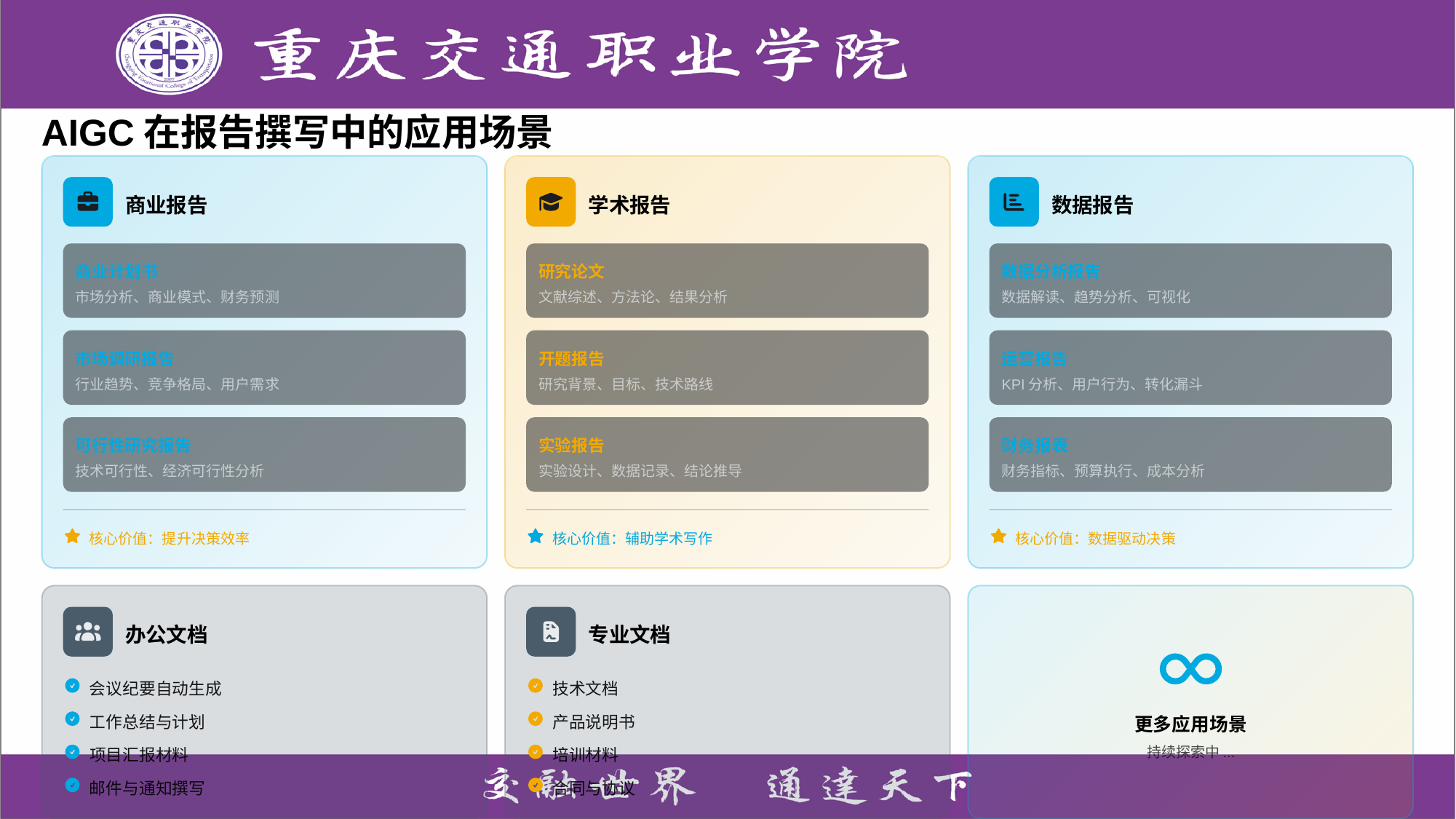

AIGC在报告撰写中的应用场景

商业报告
学术报告
数据报告

商业计划书
研究论文
数据分析报告
市场分析、商业模式、财务预测
文献综述、方法论、结果分析
数据解读、趋势分析、可视化

市场调研报告
开题报告
运营报告
行业趋势、竞争格局、用户需求
研究背景、目标、技术路线
KPI分析、用户行为、转化漏斗

可行性研究报告
实验报告
财务报表
技术可行性、经济可行性分析
实验设计、数据记录、结论推导
财务指标、预算执行、成本分析

核心价值：提升决策效率
核心价值：辅助学术写作
核心价值：数据驱动决策

办公文档
专业文档

会议纪要自动生成
技术文档

工作总结与计划
产品说明书
更多应用场景

项目汇报材料
培训材料
持续探索中...

邮件与通知撰写
合同与协议